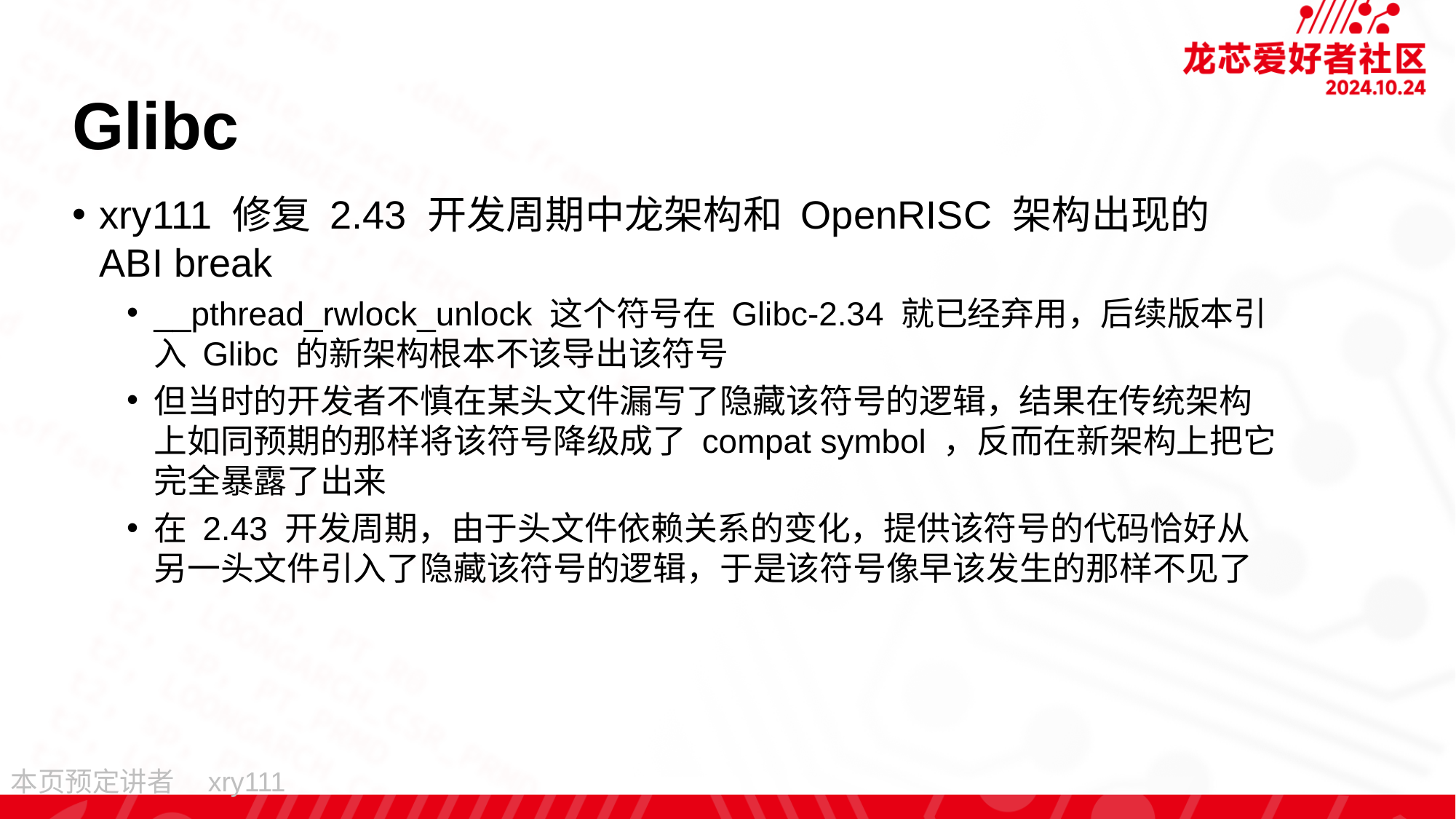

# Glibc
xry111 修复 2.43 开发周期中龙架构和 OpenRISC 架构出现的 ABI break
__pthread_rwlock_unlock 这个符号在 Glibc-2.34 就已经弃用，后续版本引入 Glibc 的新架构根本不该导出该符号
但当时的开发者不慎在某头文件漏写了隐藏该符号的逻辑，结果在传统架构上如同预期的那样将该符号降级成了 compat symbol ，反而在新架构上把它完全暴露了出来
在 2.43 开发周期，由于头文件依赖关系的变化，提供该符号的代码恰好从另一头文件引入了隐藏该符号的逻辑，于是该符号像早该发生的那样不见了
xry111